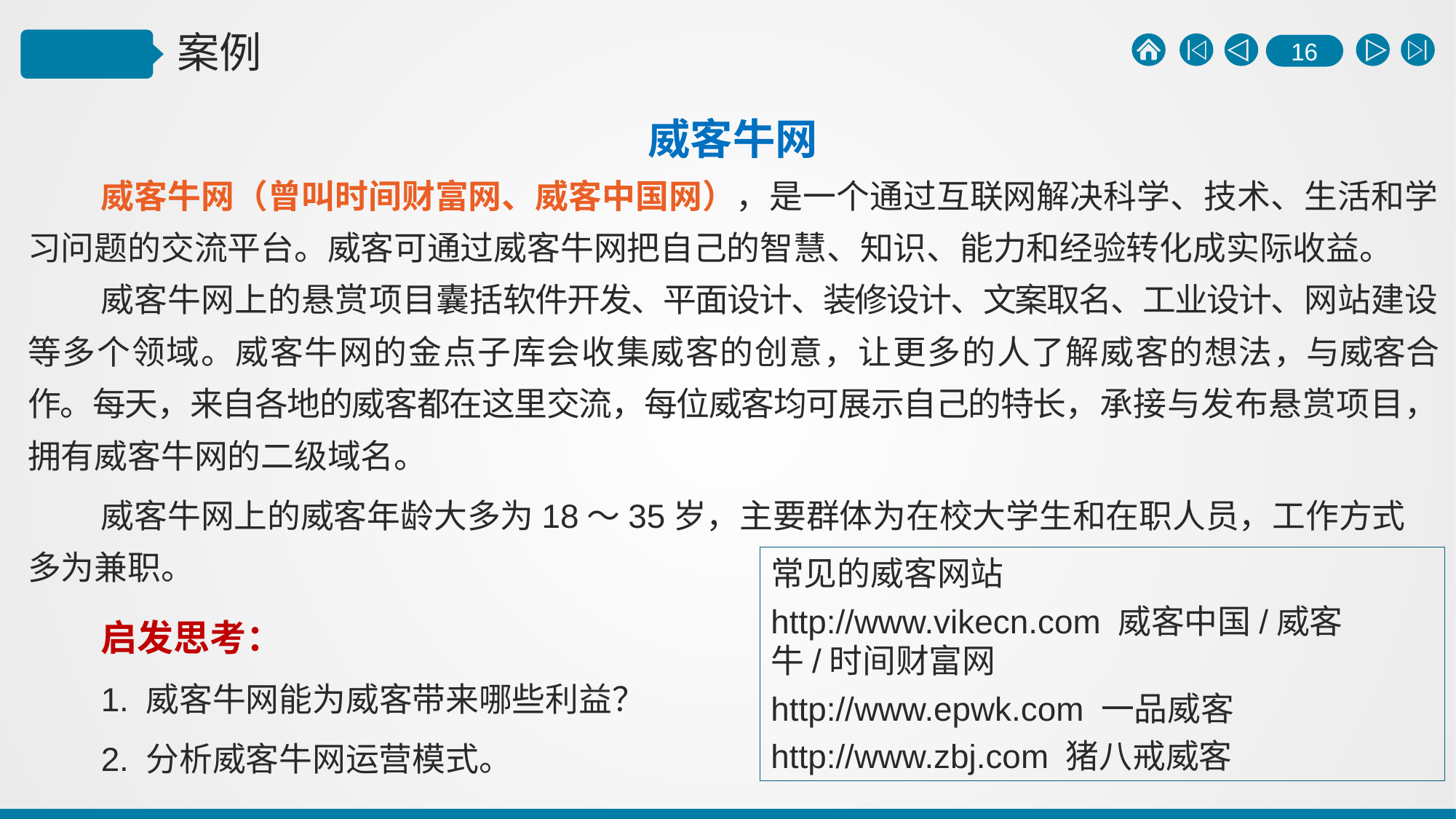

威客牛网
威客牛网（曾叫时间财富网、威客中国网），是一个通过互联网解决科学、技术、生活和学习问题的交流平台。威客可通过威客牛网把自己的智慧、知识、能力和经验转化成实际收益。
威客牛网上的悬赏项目囊括软件开发、平面设计、装修设计、文案取名、工业设计、网站建设等多个领域。威客牛网的金点子库会收集威客的创意，让更多的人了解威客的想法，与威客合作。每天，来自各地的威客都在这里交流，每位威客均可展示自己的特长，承接与发布悬赏项目，拥有威客牛网的二级域名。
威客牛网上的威客年龄大多为18～35岁，主要群体为在校大学生和在职人员，工作方式多为兼职。
启发思考：
1. 威客牛网能为威客带来哪些利益？
2. 分析威客牛网运营模式。
常见的威客网站
http://www.vikecn.com 威客中国/威客牛/时间财富网
http://www.epwk.com 一品威客
http://www.zbj.com 猪八戒威客